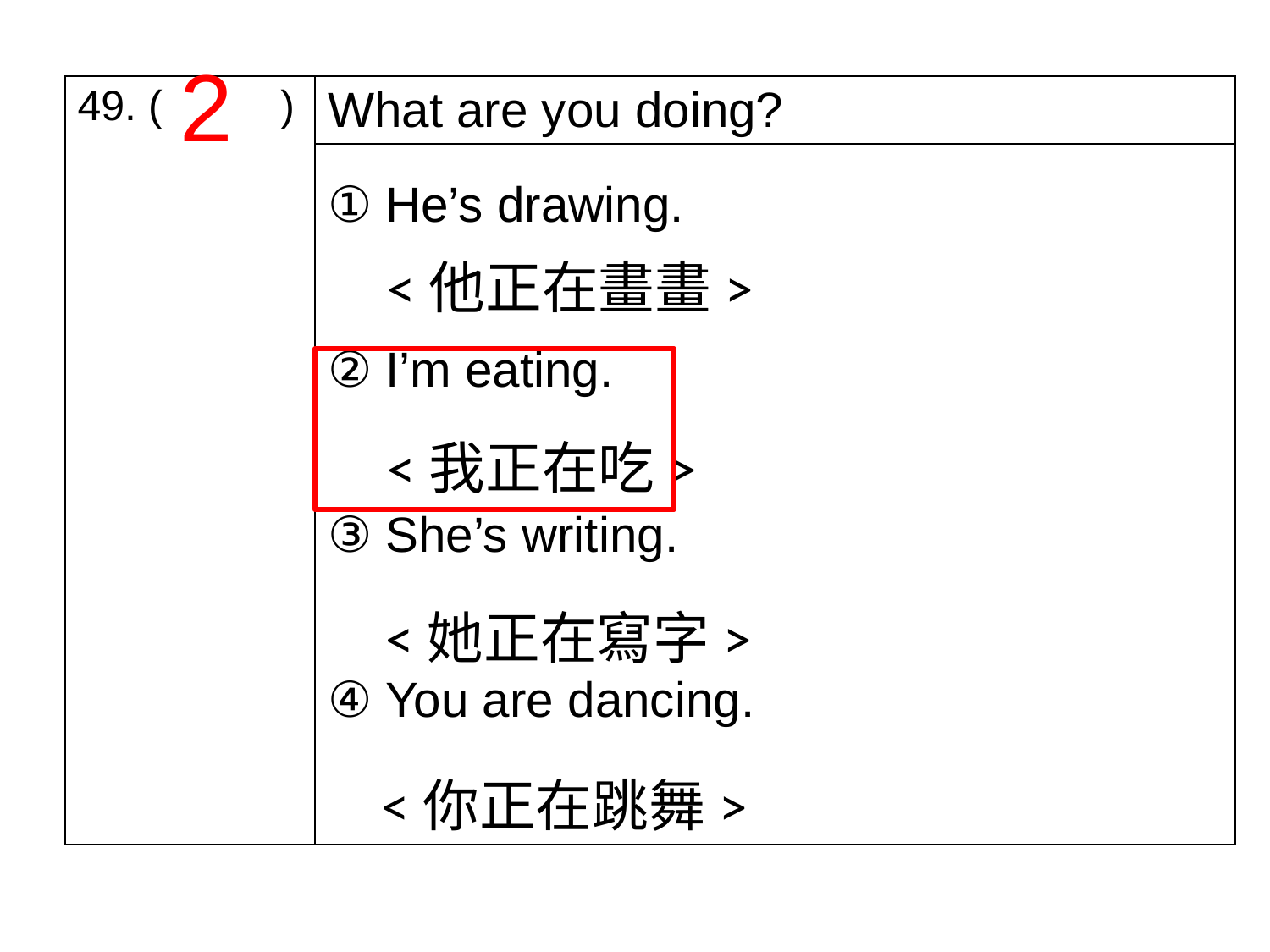

2
| 49. ( ) | What are you doing? |
| --- | --- |
|  | ① He’s drawing. ② I’m eating. ③ She’s writing. ④ You are dancing. |
<他正在畫畫>

<我正在吃>
<她正在寫字>
<你正在跳舞>